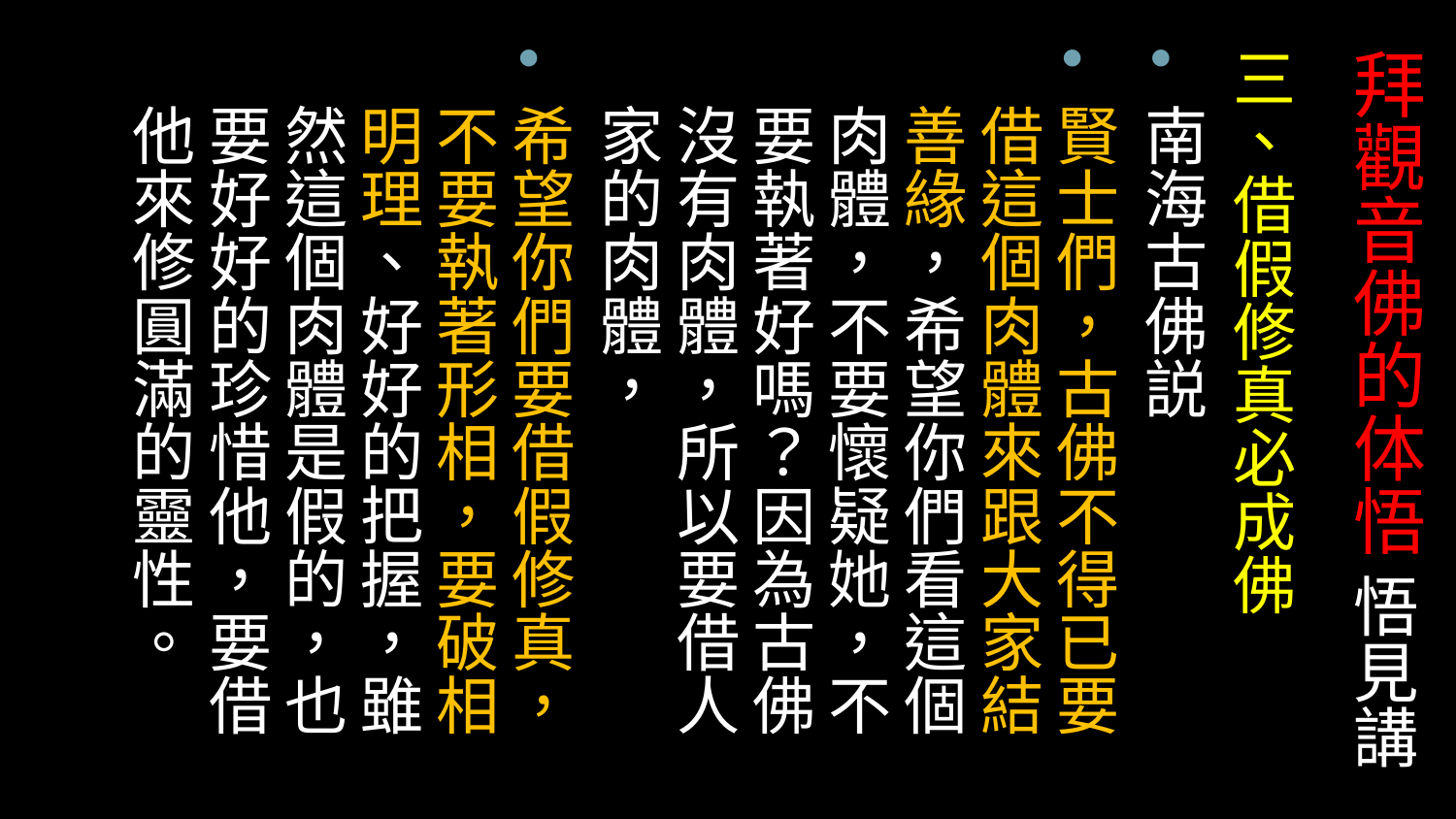

# 拜觀音佛的体悟 悟見講
三、借假修真必成佛
南海古佛説
賢士們，古佛不得已要借這個肉體來跟大家結善緣，希望你們看這個肉體，不要懷疑她，不要執著好嗎？因為古佛沒有肉體，所以要借人家的肉體，
希望你們要借假修真，不要執著形相，要破相明理、好好的把握，雖然這個肉體是假的，也要好好的珍惜他，要借他來修圓滿的靈性。